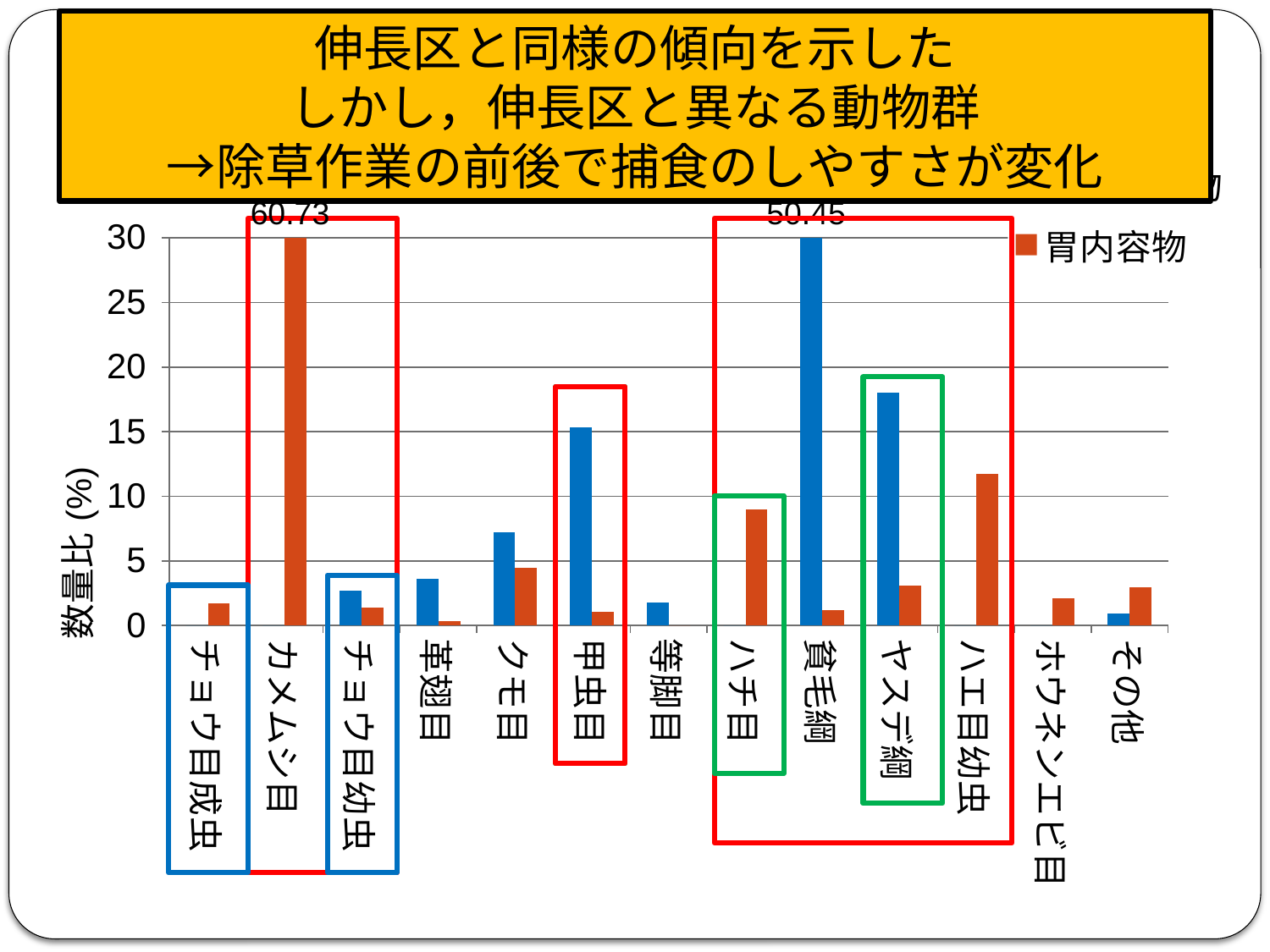

# 刈取区
伸長区と同様の傾向を示した
しかし，伸長区と異なる動物群
→除草作業の前後で捕食のしやすさが変化

### Chart

| Category |  |  |
|---|---|---|
| チョウ目成虫 | 0.0 | 1.730103806228374 |
| カメムシ目 | 0.0 | 60.726643598615915 |
| チョウ目幼虫 | 2.702702702702709 | 1.3840830449827044 |
| 革翅目 | 3.6036036036036037 | 0.3460207612456771 |
| クモ目 | 7.2072072072072055 | 4.498269896193787 |
| 甲虫目 | 15.315315315315322 | 1.038062283737024 |
| 等脚目 | 1.801801801801802 | 0.0 |
| ハチ目 | 0.0 | 8.996539792387557 |
| 貧毛綱 | 50.450450450450305 | 1.2110726643598615 |
| ヤスデ綱 | 18.01801801801808 | 3.114186851211081 |
| ハエ目幼虫 | 0.0 | 11.76470588235294 |
| ホウネンエビ目 | 0.0 | 2.076124567474049 |
| その他 | 0.9009009009009006 | 2.9411764705882337 |
60.73
50.45